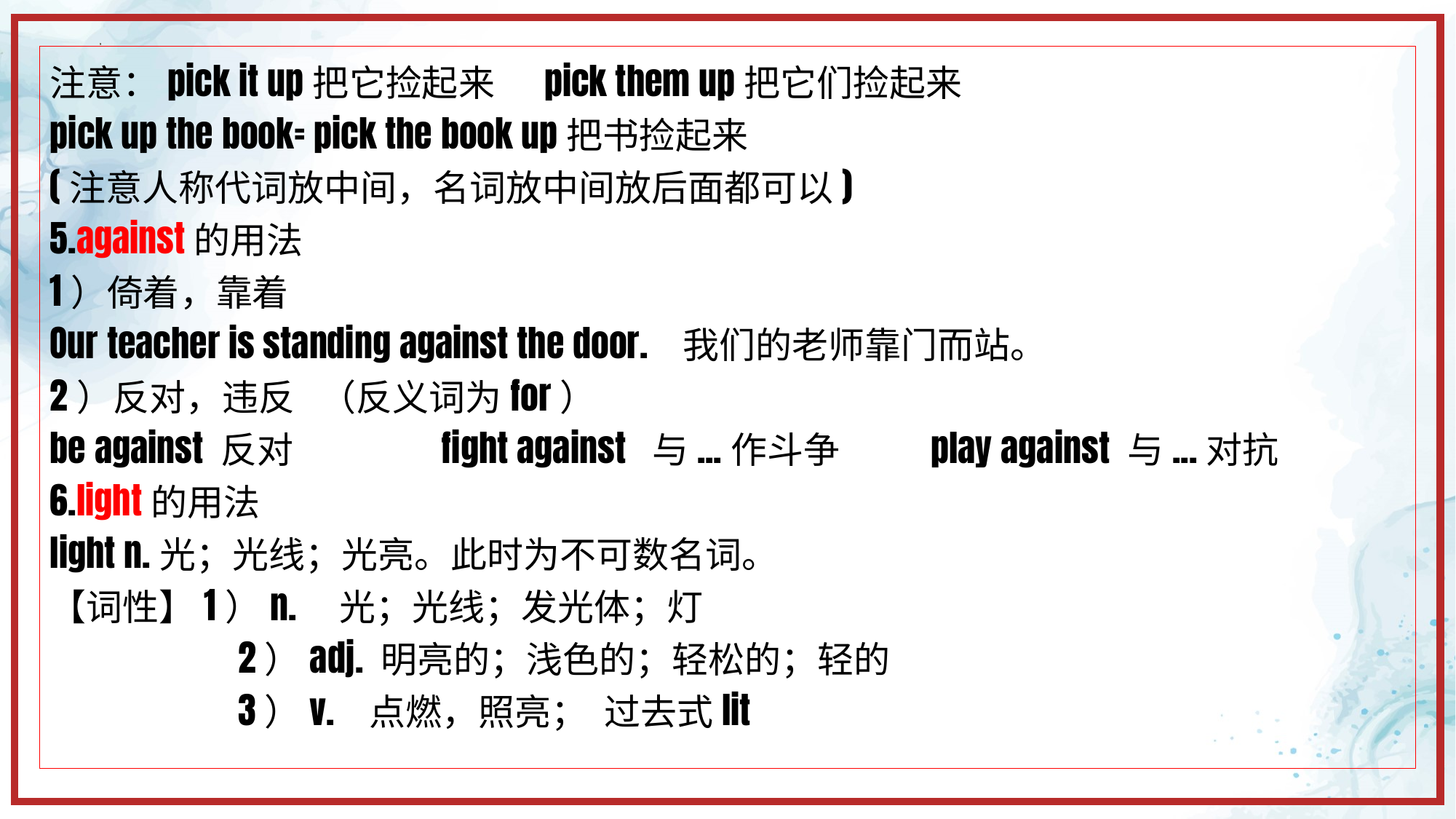

注意：pick it up把它捡起来     pick them up把它们捡起来
pick up the book= pick the book up把书捡起来
(注意人称代词放中间，名词放中间放后面都可以)
5.against的用法
1）倚着，靠着
Our teacher is standing against the door.   我们的老师靠门而站。
2）反对，违反   （反义词为for）
be against 反对                 fight against  与...作斗争          play against 与...对抗
6.light的用法
light n.光；光线；光亮。此时为不可数名词。
【词性】1）n.    光；光线；发光体；灯
                      2）adj. 明亮的；浅色的；轻松的；轻的
                      3）v.   点燃，照亮；  过去式lit